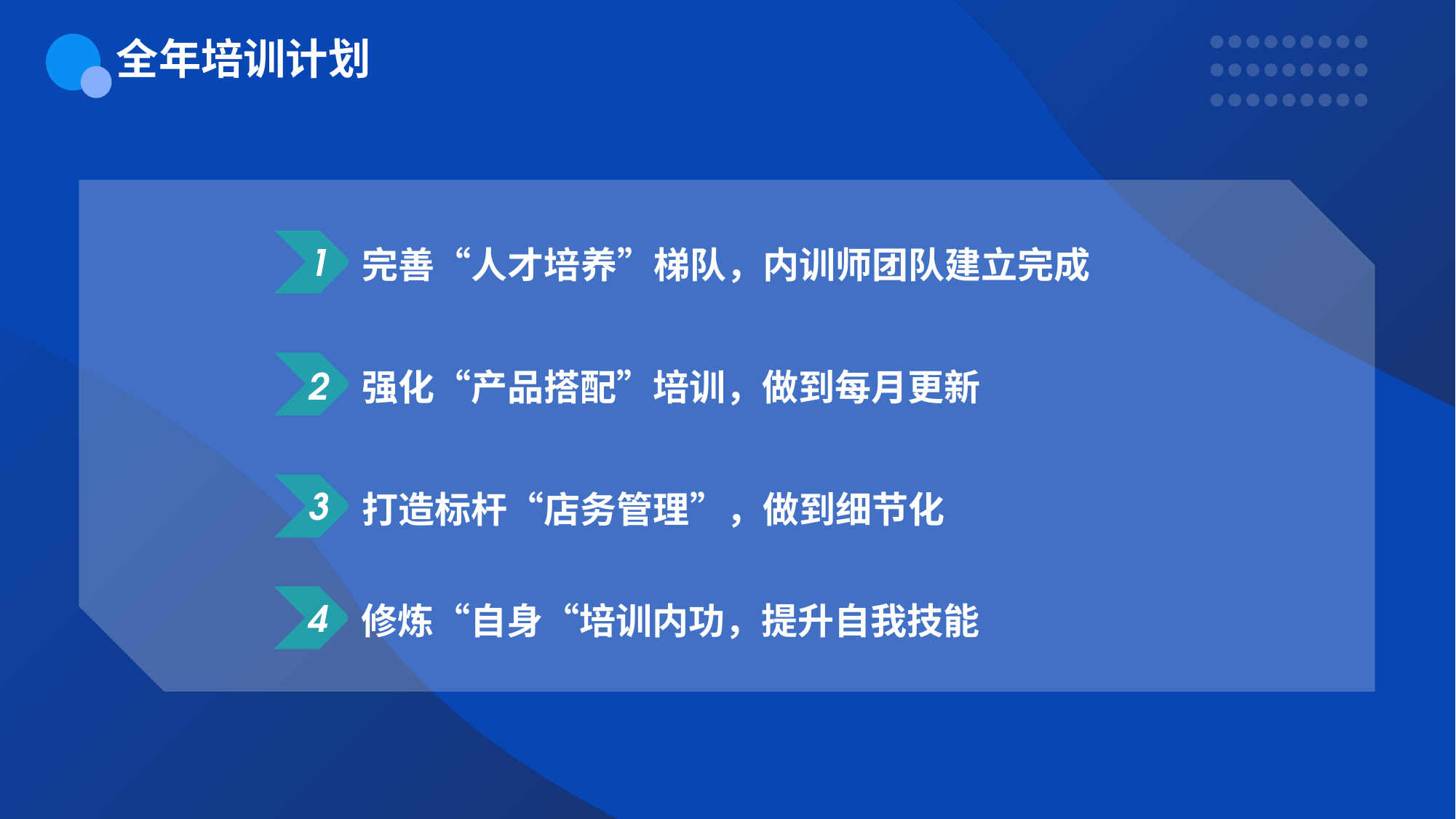

全年培训计划

1
完善“人才培养”梯队，内训师团队建立完成

2
强化“产品搭配”培训，做到每月更新

3
打造标杆“店务管理”，做到细节化

4
修炼“自身“培训内功，提升自我技能